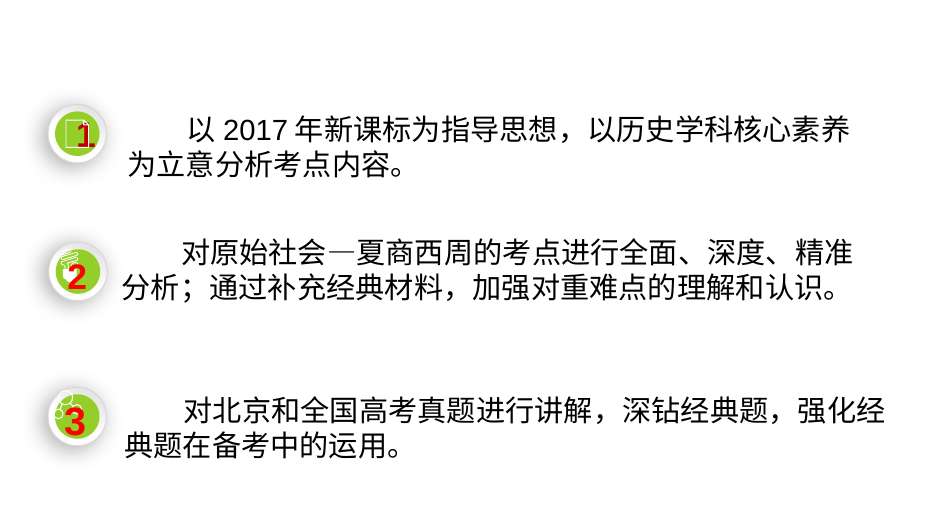

以2017年新课标为指导思想，以历史学科核心素养为立意分析考点内容。

1

对原始社会—夏商西周的考点进行全面、深度、精准分析；通过补充经典材料，加强对重难点的理解和认识。

2

3
对北京和全国高考真题进行讲解，深钻经典题，强化经典题在备考中的运用。